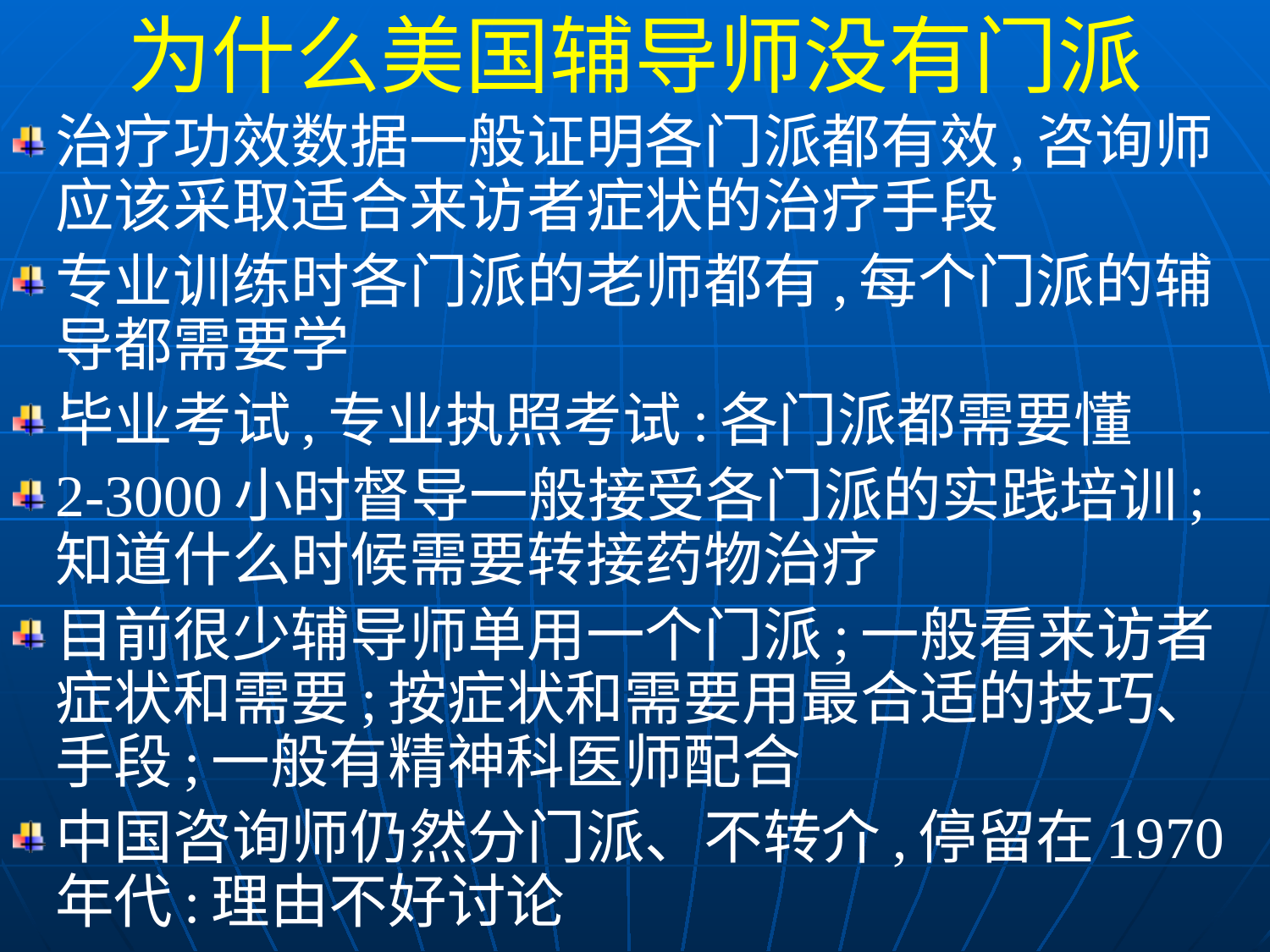

为什么美国辅导师没有门派
治疗功效数据一般证明各门派都有效,咨询师应该采取适合来访者症状的治疗手段
专业训练时各门派的老师都有,每个门派的辅导都需要学
毕业考试,专业执照考试:各门派都需要懂
2-3000小时督导一般接受各门派的实践培训;知道什么时候需要转接药物治疗
目前很少辅导师单用一个门派;一般看来访者症状和需要;按症状和需要用最合适的技巧、手段;一般有精神科医师配合
中国咨询师仍然分门派、不转介,停留在1970年代:理由不好讨论